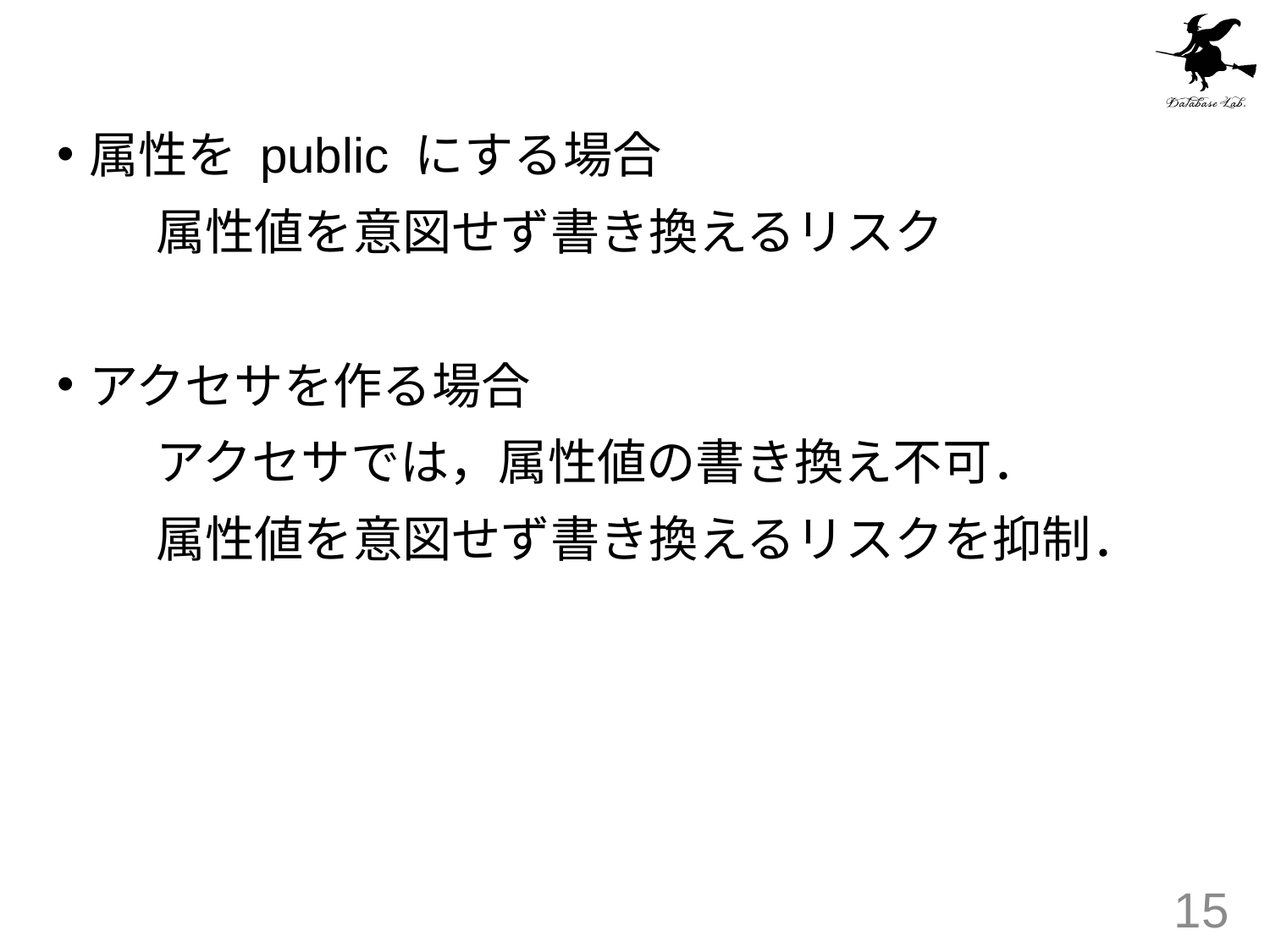

属性を public にする場合
　　属性値を意図せず書き換えるリスク

アクセサを作る場合
　　アクセサでは，属性値の書き換え不可．
　　属性値を意図せず書き換えるリスクを抑制．
15